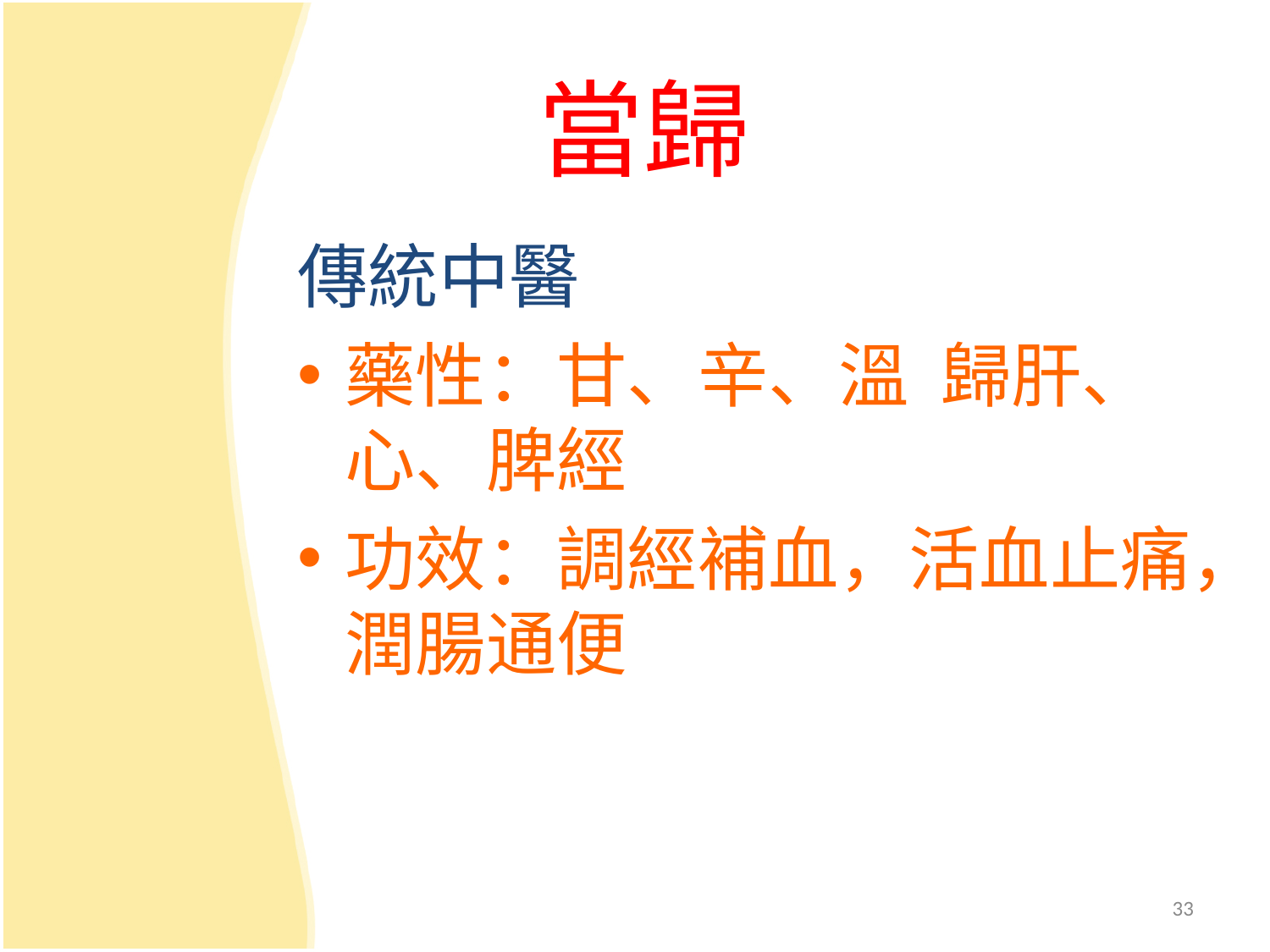

# 當歸
傳統中醫
藥性：甘、辛、溫  歸肝、心、脾經
功效：調經補血，活血止痛，潤腸通便
33